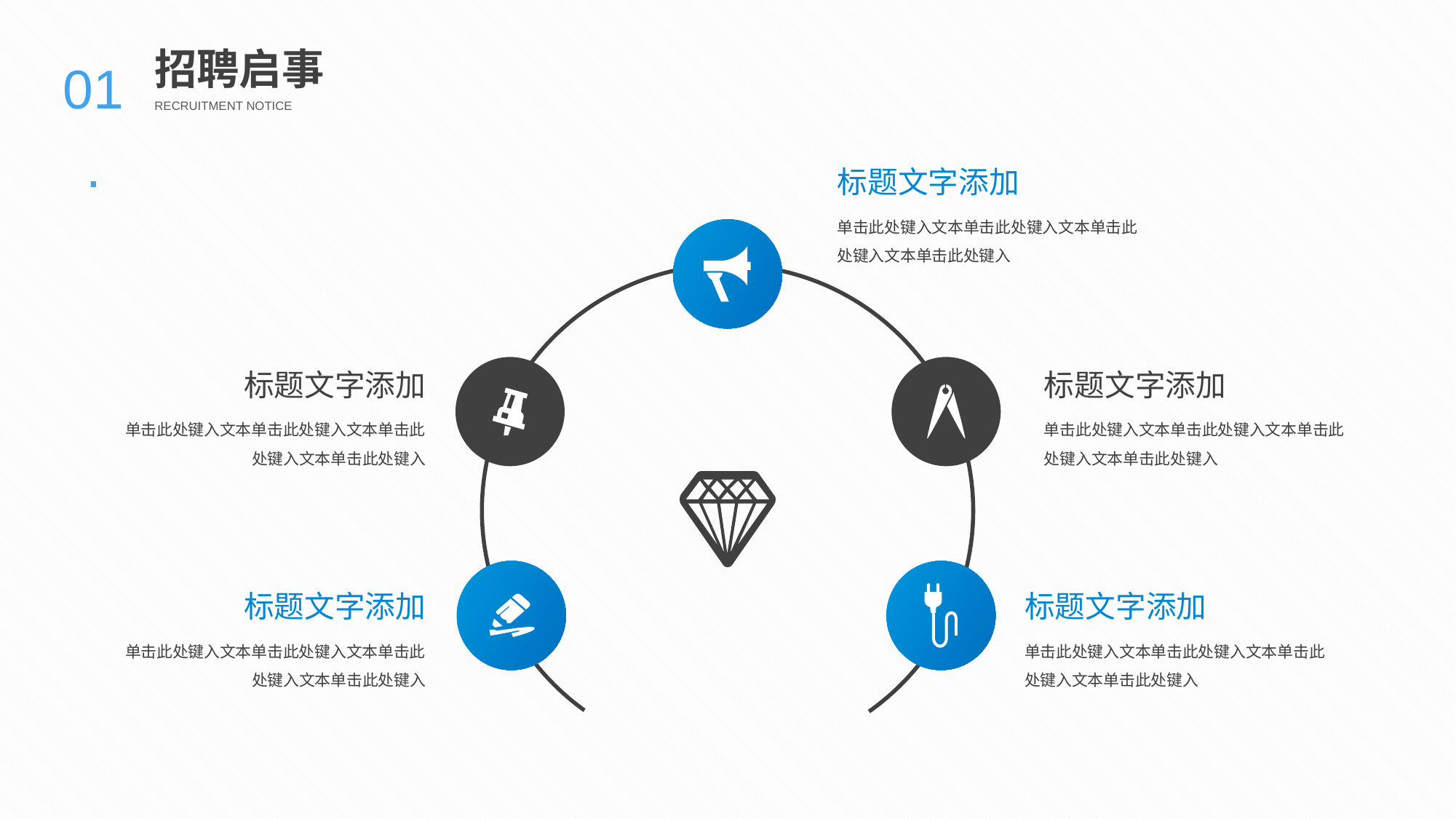

BY YUSHEN
01.
招聘启事
RECRUITMENT NOTICE
标题文字添加
单击此处键入文本单击此处键入文本单击此处键入文本单击此处键入

标题文字添加
单击此处键入文本单击此处键入文本单击此处键入文本单击此处键入

标题文字添加
单击此处键入文本单击此处键入文本单击此处键入文本单击此处键入

标题文字添加
单击此处键入文本单击此处键入文本单击此处键入文本单击此处键入

标题文字添加
单击此处键入文本单击此处键入文本单击此处键入文本单击此处键入